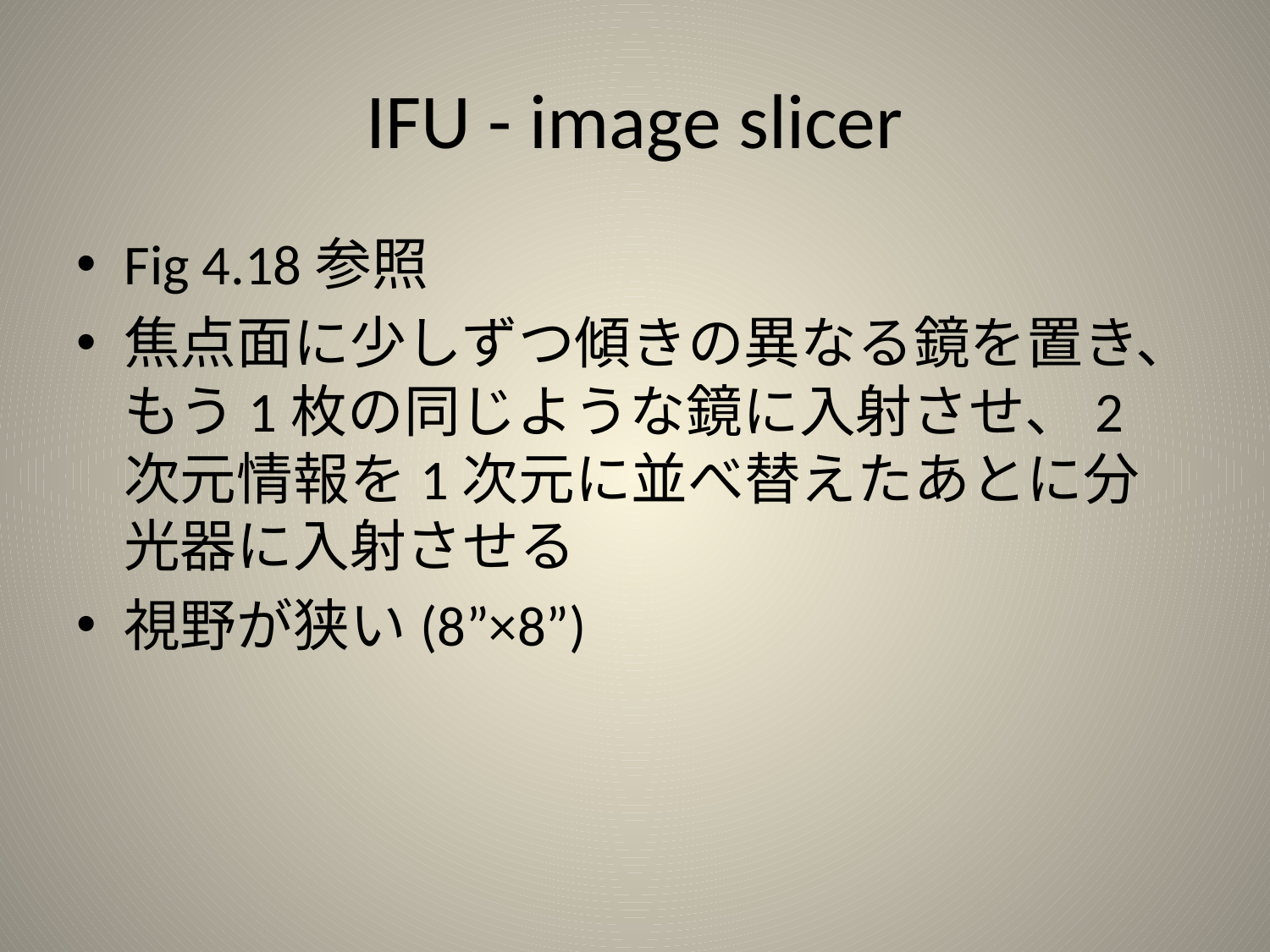

# IFU - image slicer
Fig 4.18参照
焦点面に少しずつ傾きの異なる鏡を置き、もう1枚の同じような鏡に入射させ、2次元情報を1次元に並べ替えたあとに分光器に入射させる
視野が狭い(8”×8”)